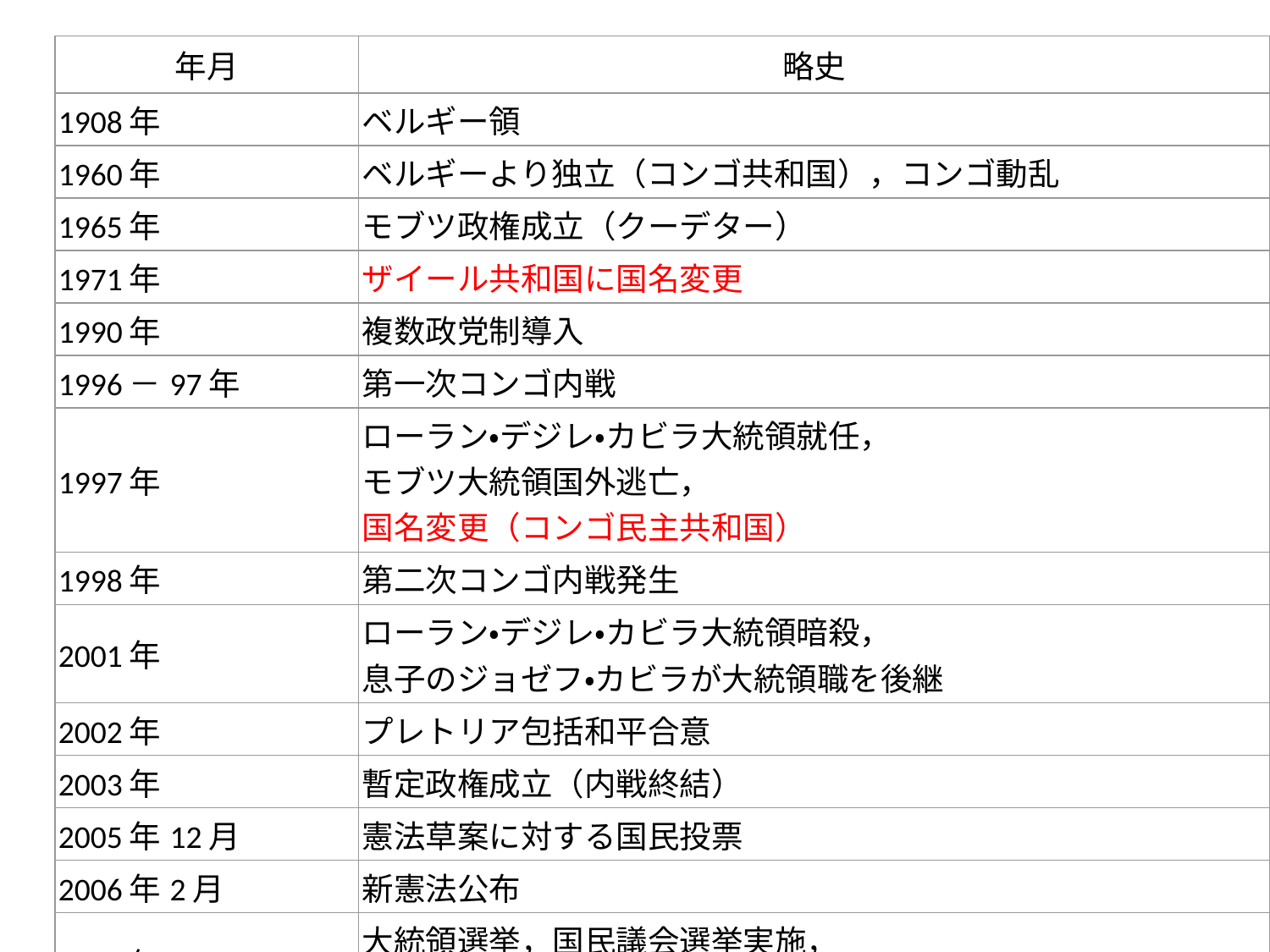

| 年月 | 略史 |
| --- | --- |
| 1908年 | ベルギー領 |
| 1960年 | ベルギーより独立（コンゴ共和国），コンゴ動乱 |
| 1965年 | モブツ政権成立（クーデター） |
| 1971年 | ザイール共和国に国名変更 |
| 1990年 | 複数政党制導入 |
| 1996－97年 | 第一次コンゴ内戦 |
| 1997年 | ローラン・デジレ・カビラ大統領就任， モブツ大統領国外逃亡， 国名変更（コンゴ民主共和国） |
| 1998年 | 第二次コンゴ内戦発生 |
| 2001年 | ローラン・デジレ・カビラ大統領暗殺， 息子のジョゼフ・カビラが大統領職を後継 |
| 2002年 | プレトリア包括和平合意 |
| 2003年 | 暫定政権成立（内戦終結） |
| 2005年12月 | 憲法草案に対する国民投票 |
| 2006年2月 | 新憲法公布 |
| 2006年 | 大統領選挙，国民議会選挙実施， ジョゼフ・カビラ大統領就任 |
| 2011年12月 | 大統領選挙，国民議会選挙実施， ジョゼフ・カビラ大統領再選 |
# コンゴ略史